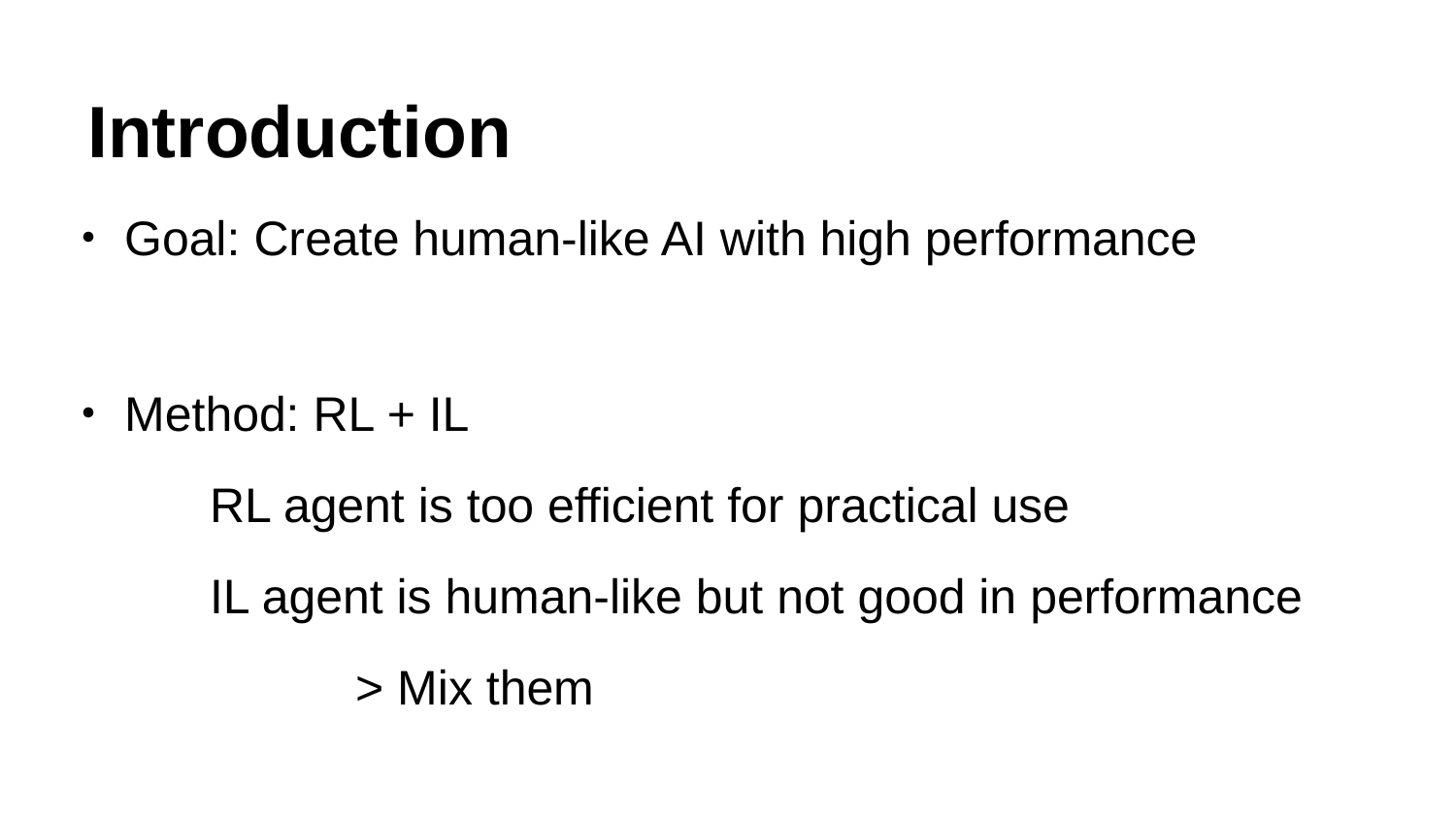

# Introduction
・Goal: Create human-like AI with high performance

・Method: RL + IL
	RL agent is too efficient for practical use
	IL agent is human-like but not good in performance
		> Mix them